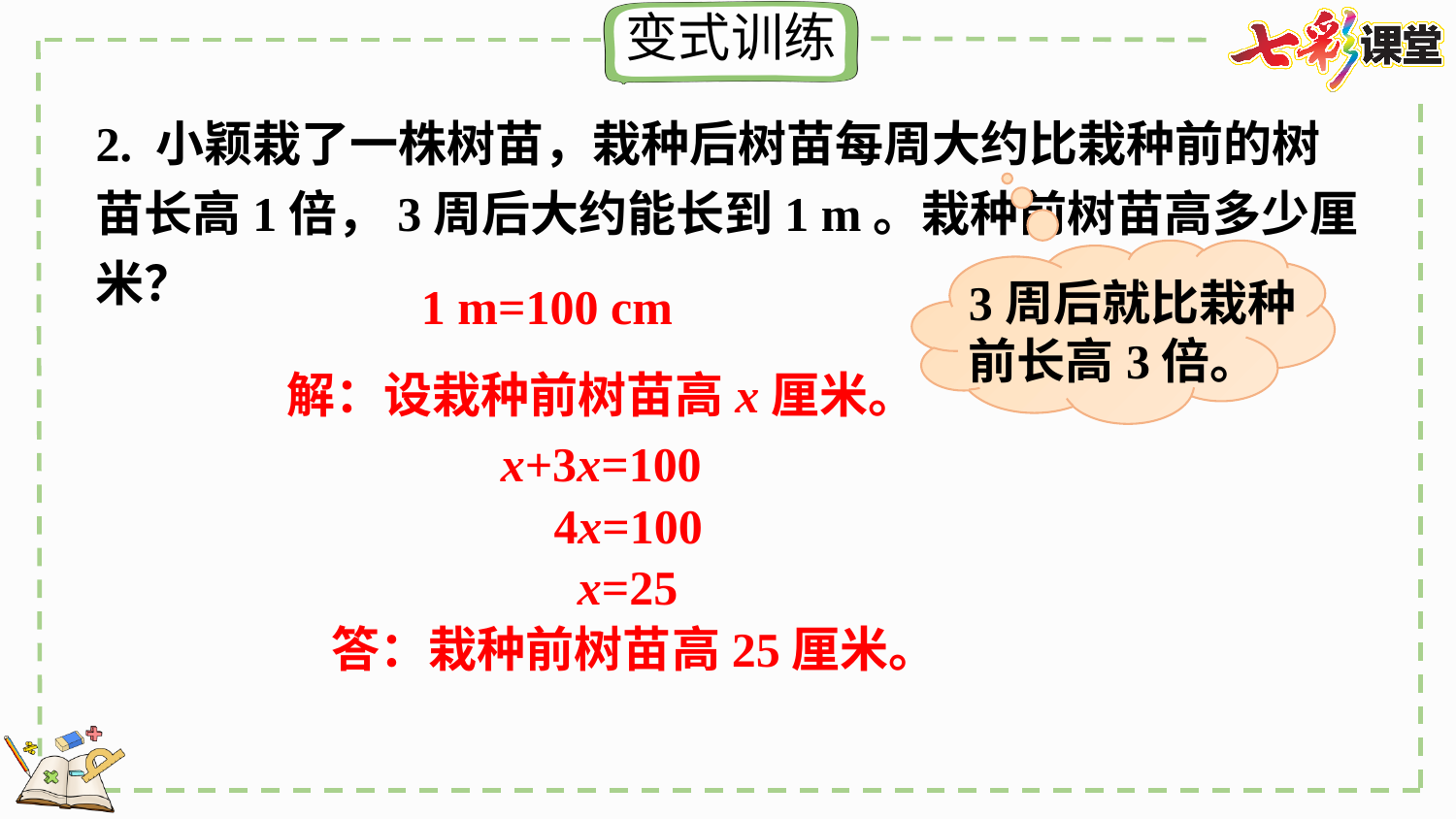

2. 小颖栽了一株树苗，栽种后树苗每周大约比栽种前的树苗长高1倍，3周后大约能长到1 m。栽种前树苗高多少厘米？

3周后就比栽种前长高3倍。
1 m=100 cm
解：设栽种前树苗高x厘米。
x+3x=100
4x=100
x=25
答：栽种前树苗高25厘米。